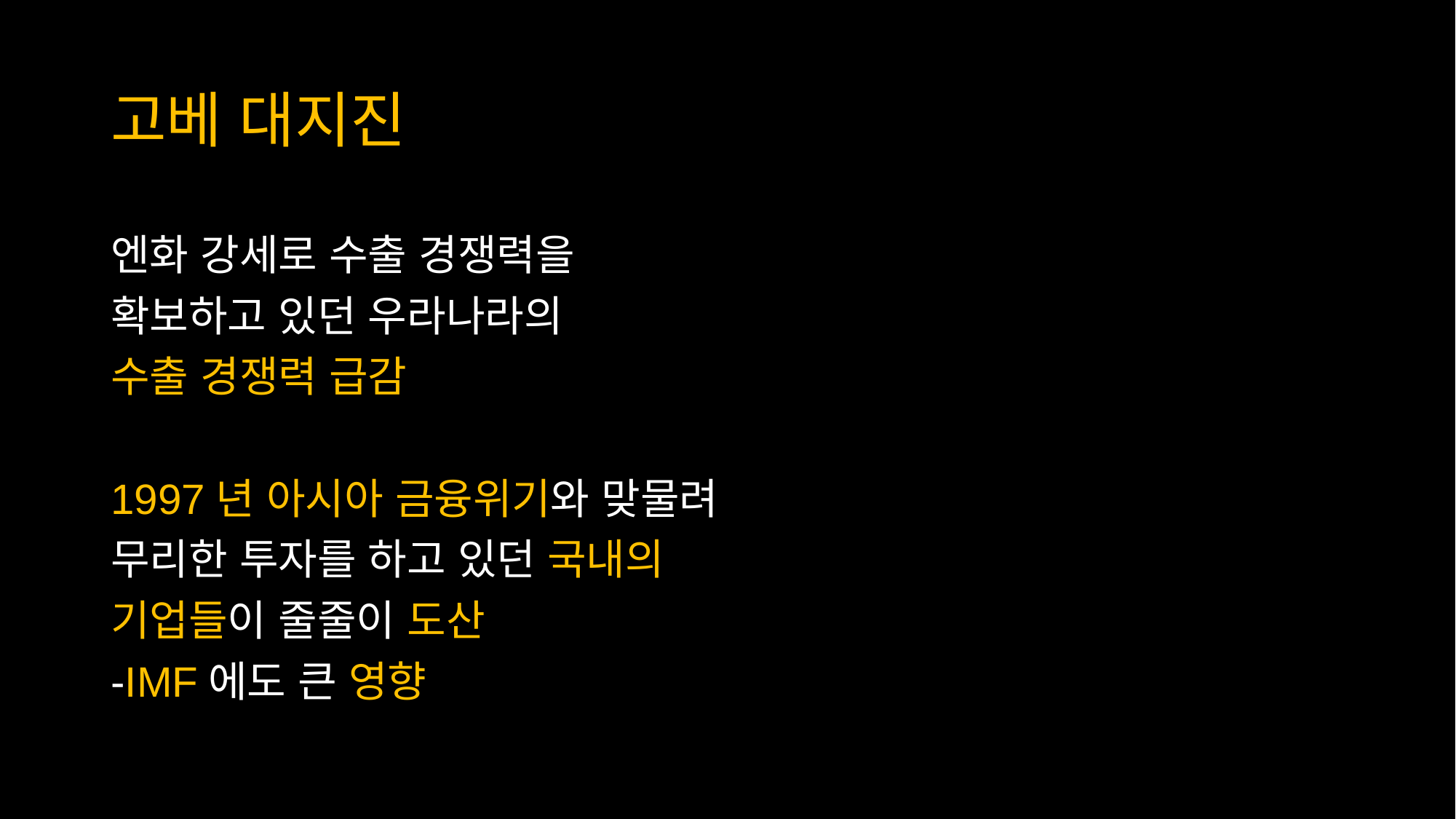

# 고베 대지진
엔화 강세로 수출 경쟁력을
확보하고 있던 우라나라의
수출 경쟁력 급감

1997년 아시아 금융위기와 맞물려
무리한 투자를 하고 있던 국내의
기업들이 줄줄이 도산
-IMF에도 큰 영향